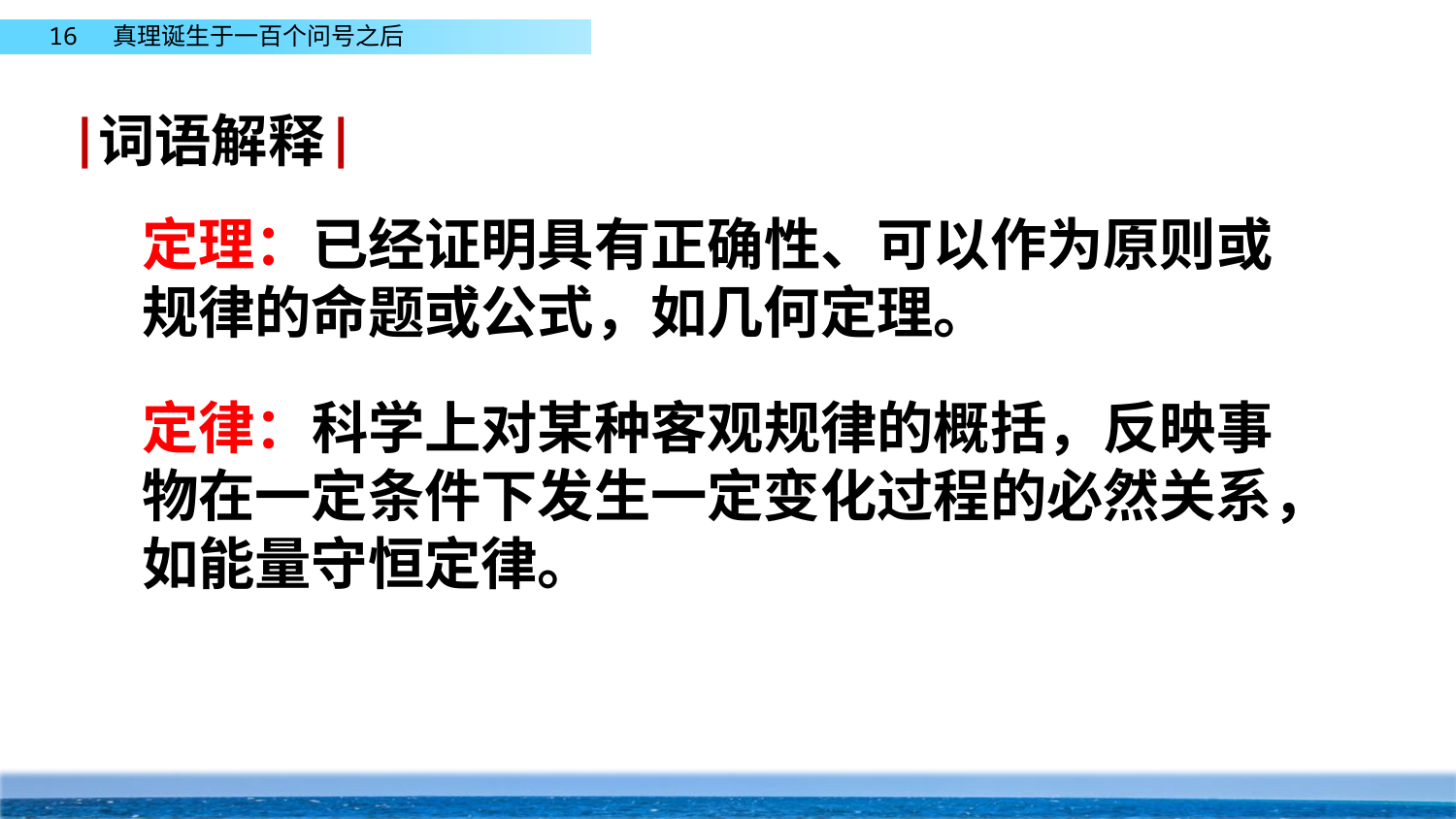

词语解释

定理：已经证明具有正确性、可以作为原则或规律的命题或公式，如几何定理。
定律：科学上对某种客观规律的概括，反映事物在一定条件下发生一定变化过程的必然关系，如能量守恒定律。